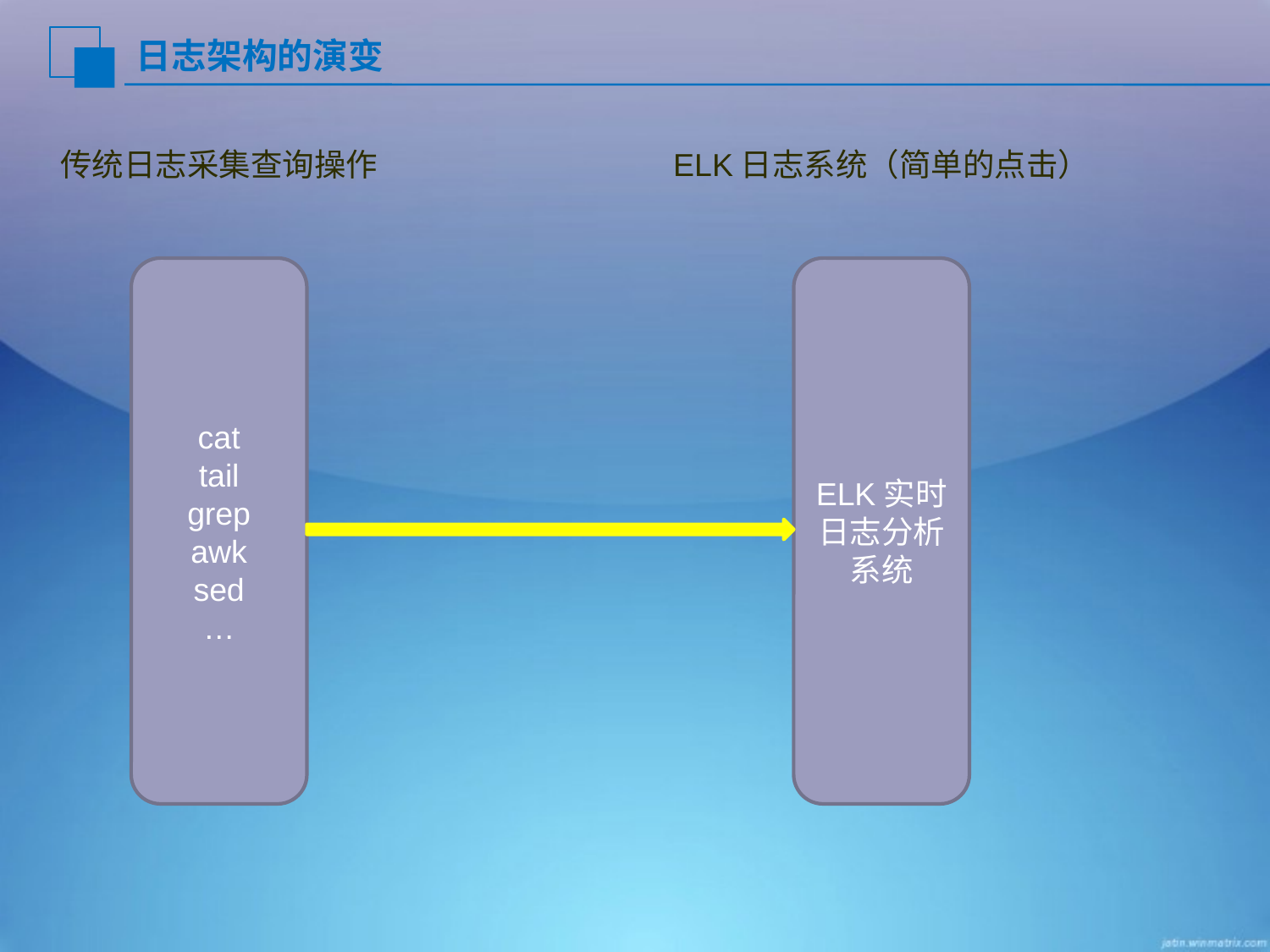

日志架构的演变

传统日志采集查询操作
ELK日志系统（简单的点击）
cat
tail
grep
awk
sed
…
ELK实时日志分析系统